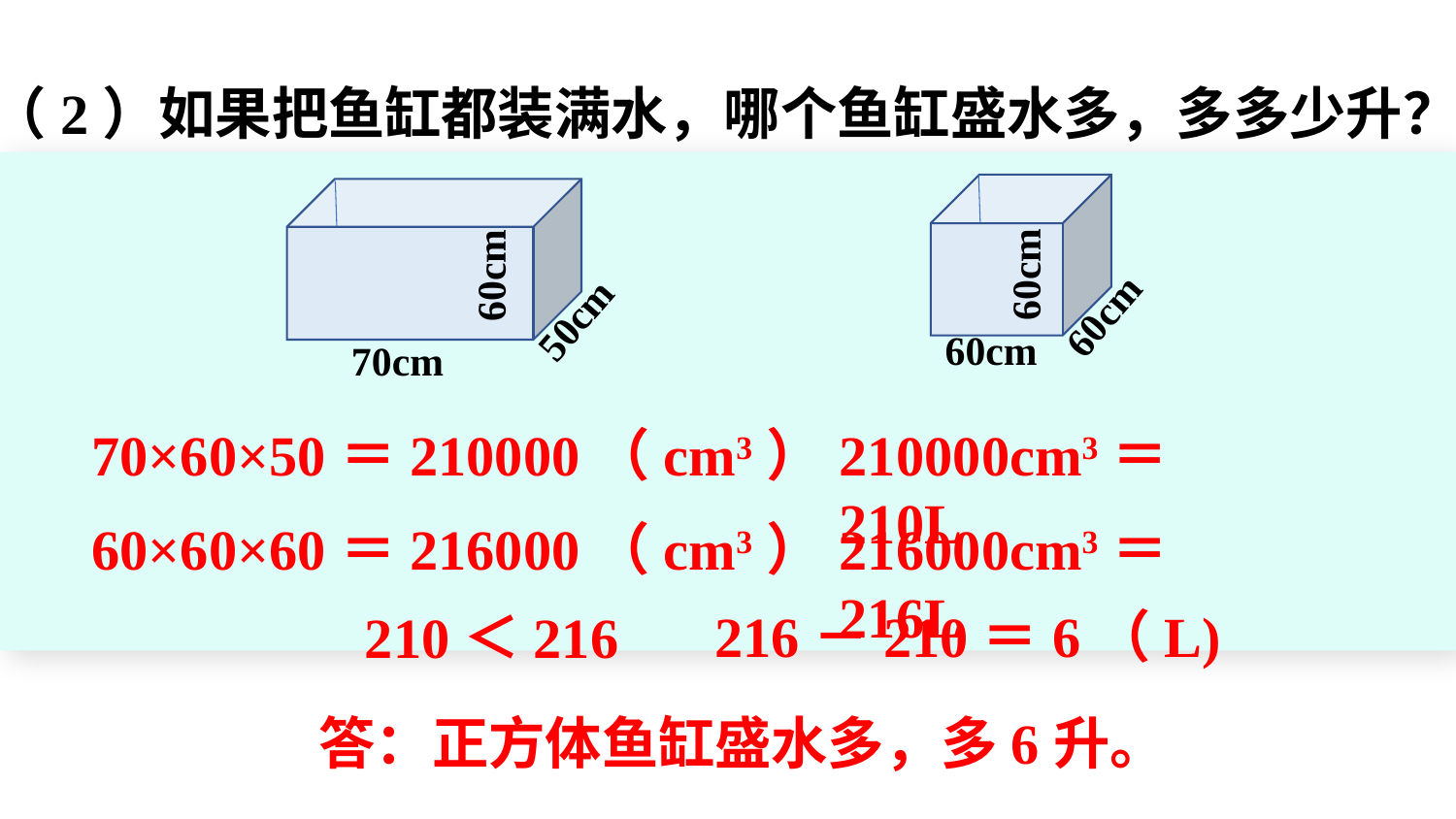

（2）如果把鱼缸都装满水，哪个鱼缸盛水多，多多少升？

60cm
60cm
60cm

60cm
50cm
70cm
70×60×50＝210000（cm3）
210000cm3＝210L
60×60×60＝216000（cm3）
216000cm3＝216L
216－210＝6（L)
210＜216
答：正方体鱼缸盛水多，多6升。